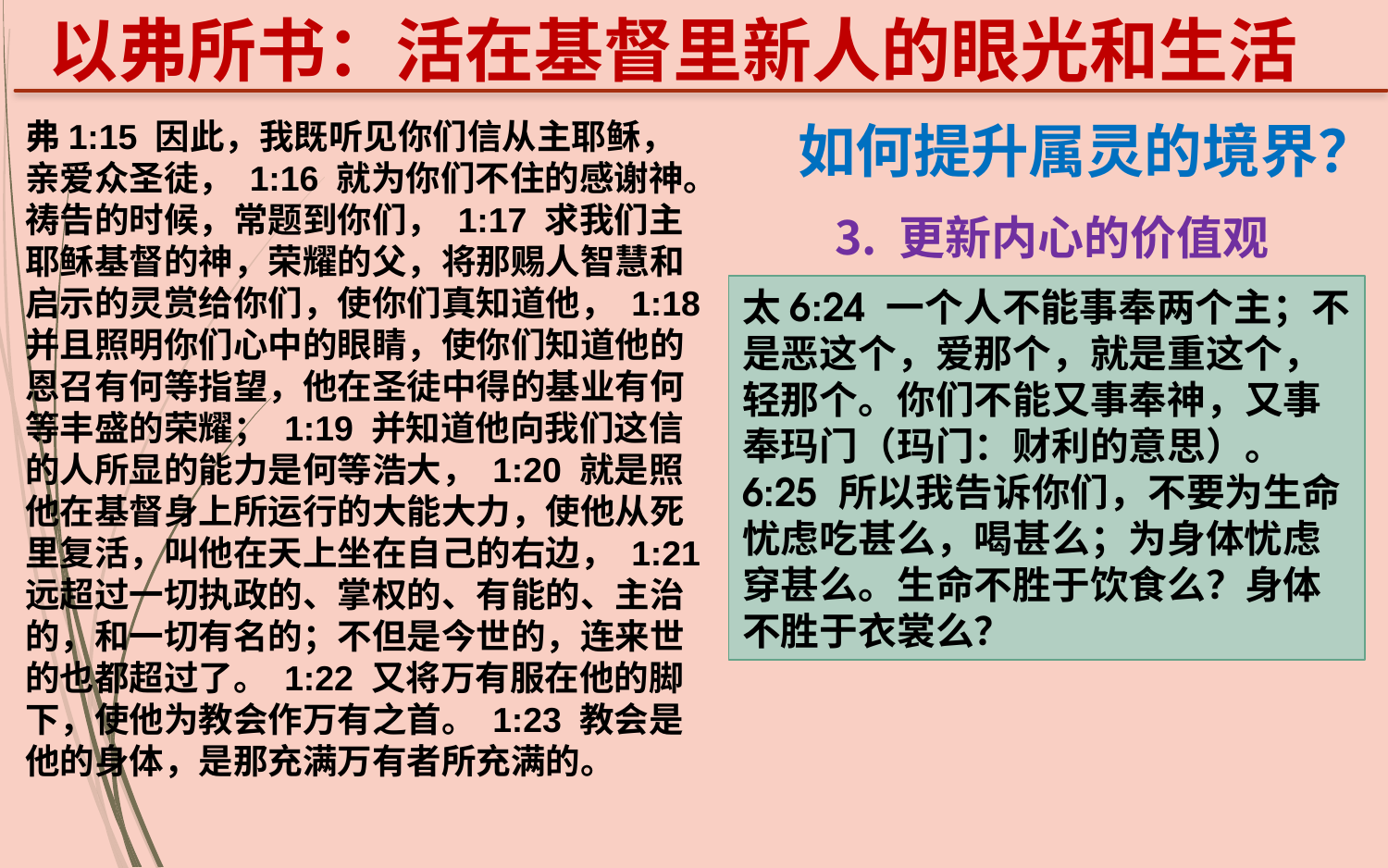

以弗所书：活在基督里新人的眼光和生活
弗1:15 因此，我既听见你们信从主耶稣，亲爱众圣徒， 1:16 就为你们不住的感谢神。祷告的时候，常题到你们， 1:17 求我们主耶稣基督的神，荣耀的父，将那赐人智慧和启示的灵赏给你们，使你们真知道他， 1:18 并且照明你们心中的眼睛，使你们知道他的恩召有何等指望，他在圣徒中得的基业有何等丰盛的荣耀； 1:19 并知道他向我们这信的人所显的能力是何等浩大， 1:20 就是照他在基督身上所运行的大能大力，使他从死里复活，叫他在天上坐在自己的右边， 1:21 远超过一切执政的、掌权的、有能的、主治的，和一切有名的；不但是今世的，连来世的也都超过了。 1:22 又将万有服在他的脚下，使他为教会作万有之首。 1:23 教会是他的身体，是那充满万有者所充满的。
如何提升属灵的境界？
 更新内心的价值观
太6:24 一个人不能事奉两个主；不是恶这个，爱那个，就是重这个，轻那个。你们不能又事奉神，又事奉玛门（玛门：财利的意思）。 6:25 所以我告诉你们，不要为生命忧虑吃甚么，喝甚么；为身体忧虑穿甚么。生命不胜于饮食么？身体不胜于衣裳么？